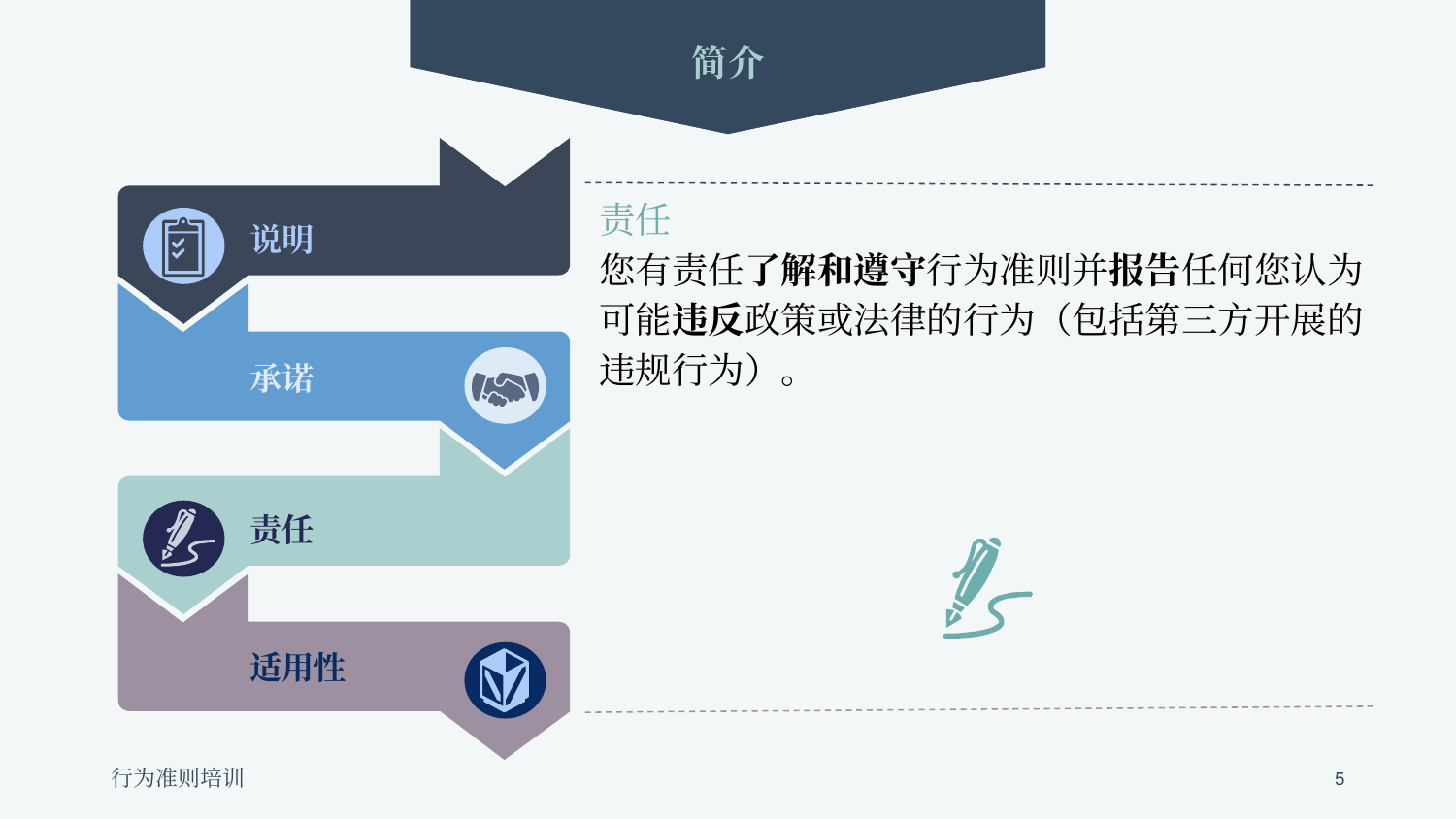

简介

说明

承诺

责任

适用性
责任
您有责任了解和遵守行为准则并报告任何您认为可能违反政策或法律的行为（包括第三方开展的违规行为）。

5